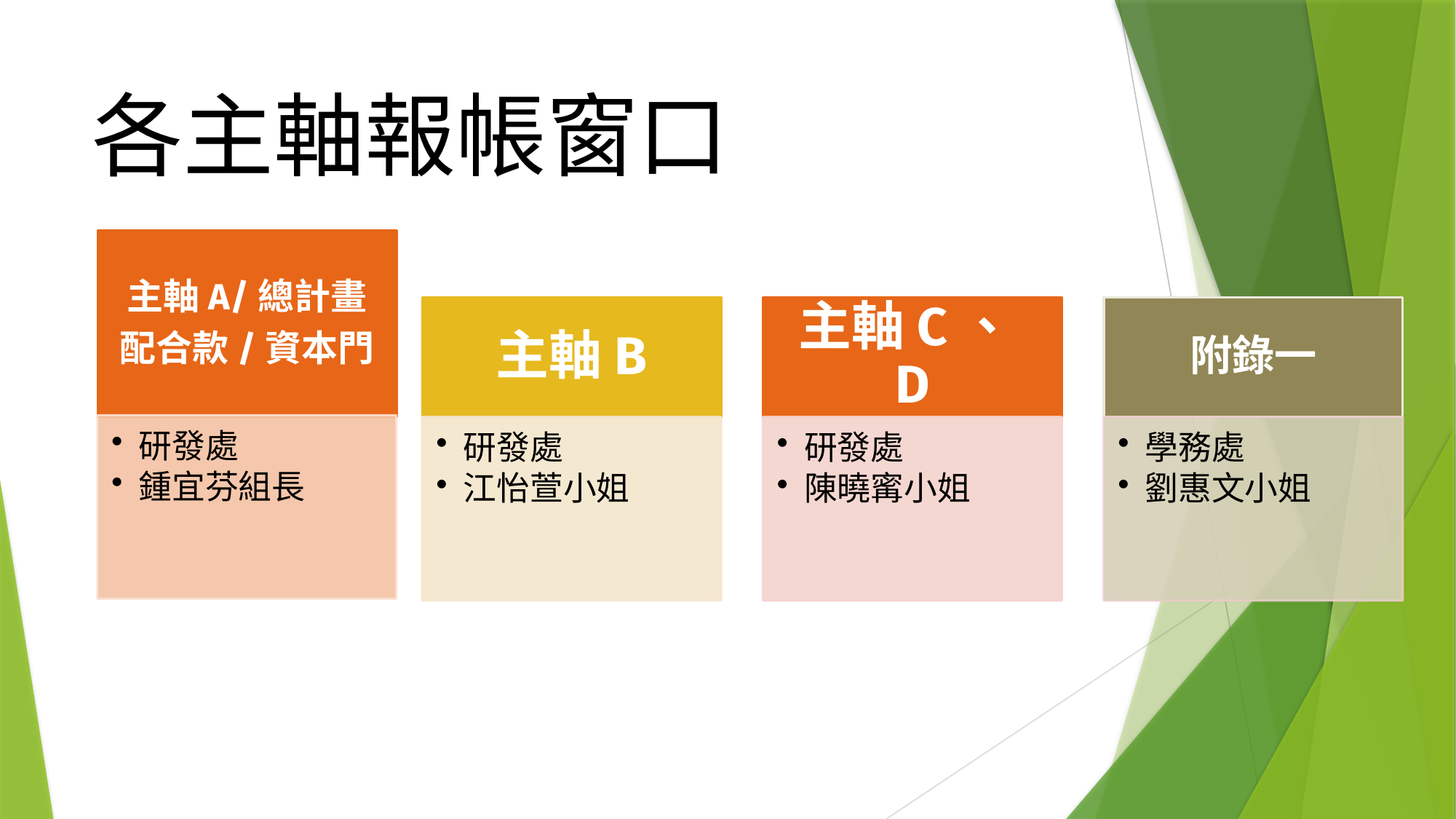

# 各主軸報帳窗口
主軸A/總計畫
配合款/資本門
研發處
鍾宜芬組長
主軸B
研發處
江怡萱小姐
主軸C、D
研發處
陳曉寗小姐
附錄一
學務處
劉惠文小姐